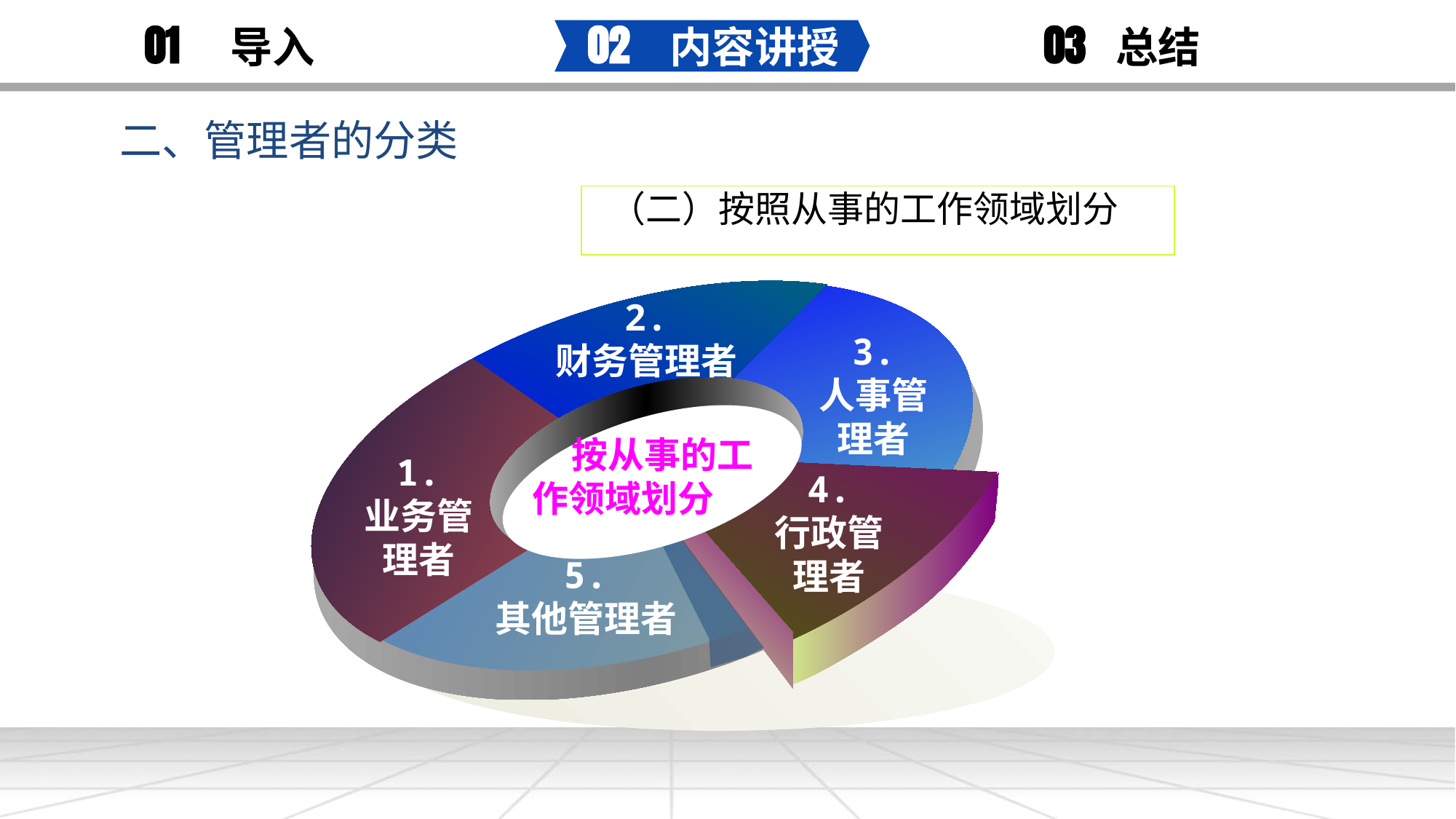

02   内容讲授
03  总结
01    导入

二、管理者的分类
 （二）按照从事的工作领域划分
2.
财务管理者

3.
人事管理者

    按从事的工作领域划分
1.
业务管理者
4.
行政管理者

5.
其他管理者